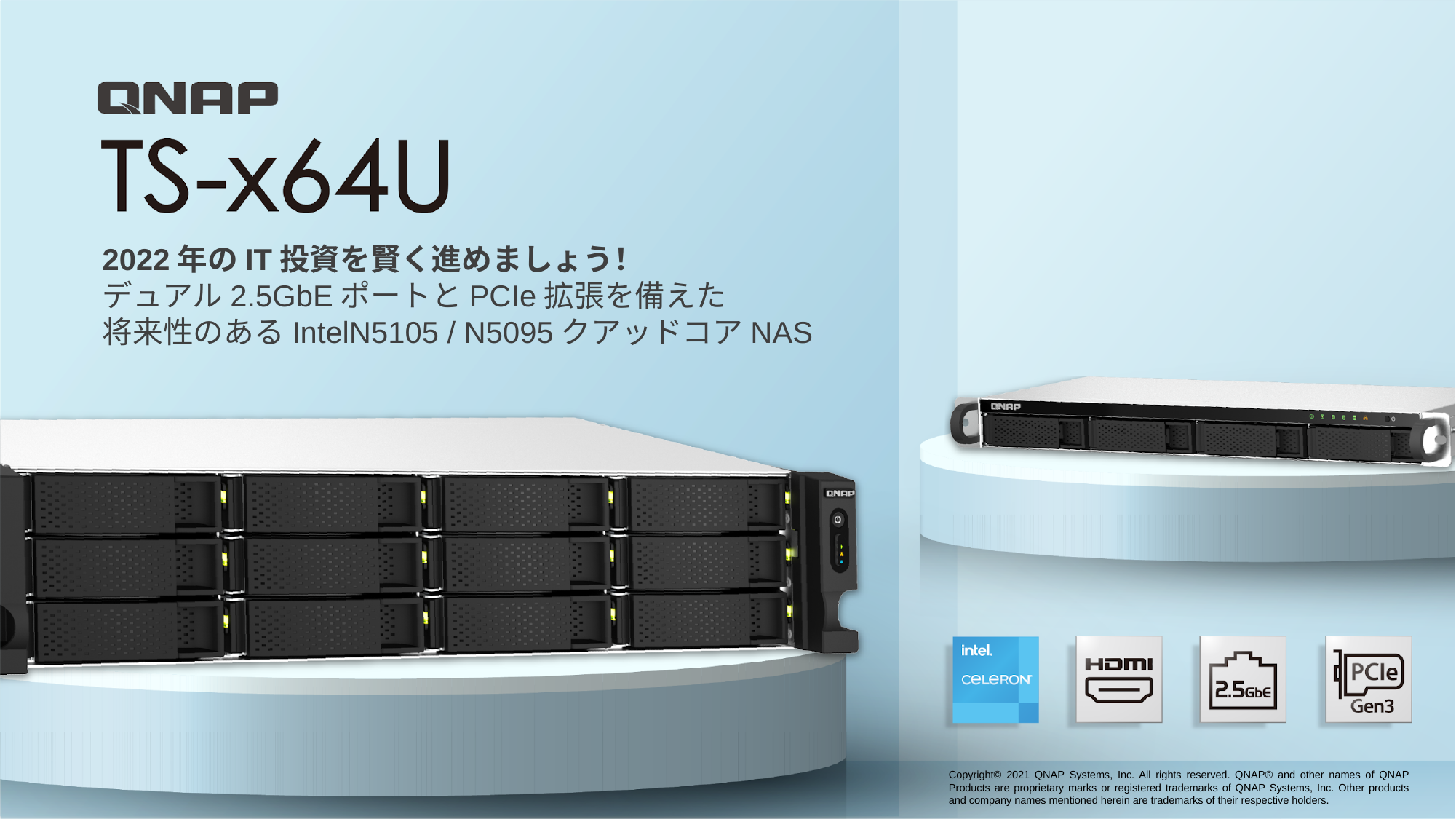

2022年のIT投資を賢く進めましょう！
デュアル2.5GbEポートとPCIe拡張を備えた
将来性のあるIntelN5105 / N5095クアッドコアNAS